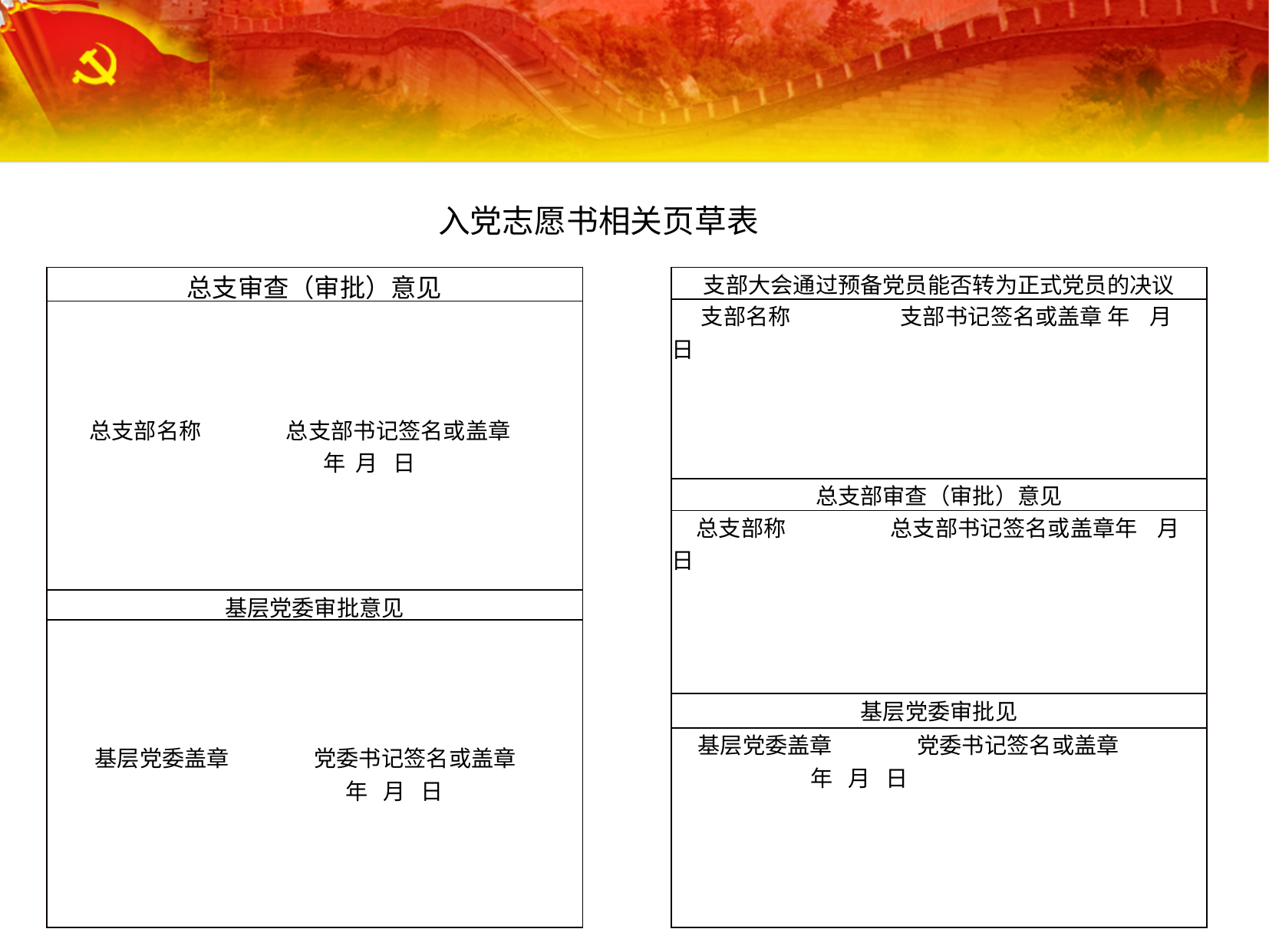

入党志愿书相关页草表
| 总支审查（审批）意见 |
| --- |
| 总支部名称 总支部书记签名或盖章 年 月 日 |
| 基层党委审批意见 |
| 基层党委盖章 党委书记签名或盖章 年 月 日 |
| 支部大会通过预备党员能否转为正式党员的决议 |
| --- |
| 支部名称 支部书记签名或盖章 年 月 日 |
| 总支部审查（审批）意见 |
| 总支部称 总支部书记签名或盖章年 月 日 |
| 基层党委审批见 |
| 基层党委盖章 党委书记签名或盖章 年 月 日 |